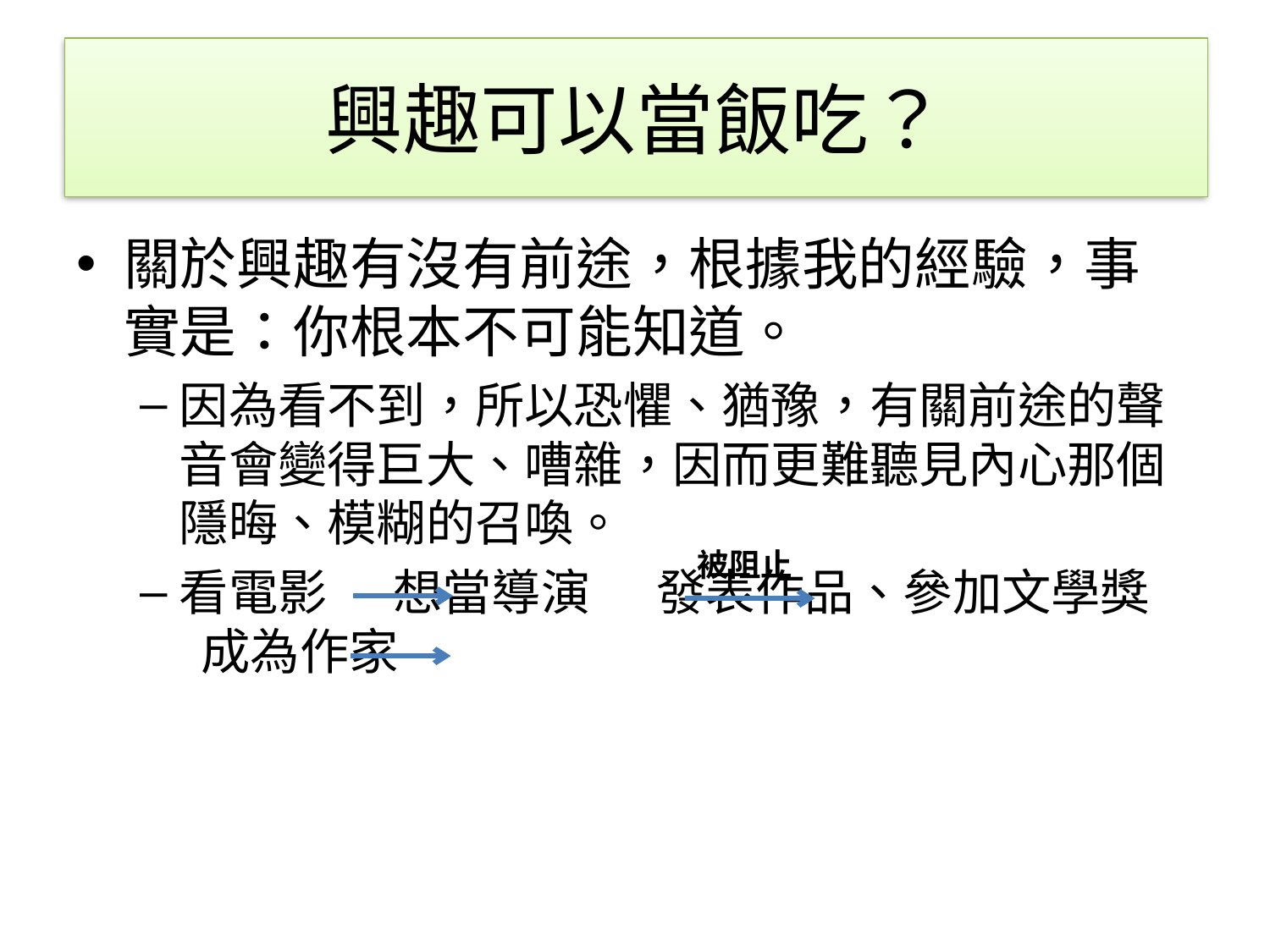

#
興趣可以當飯吃？
關於興趣有沒有前途，根據我的經驗，事實是：你根本不可能知道。
因為看不到，所以恐懼、猶豫，有關前途的聲音會變得巨大、嘈雜，因而更難聽見內心那個隱晦、模糊的召喚。
看電影      想當導演      發表作品、參加文學獎      成為作家
被阻止